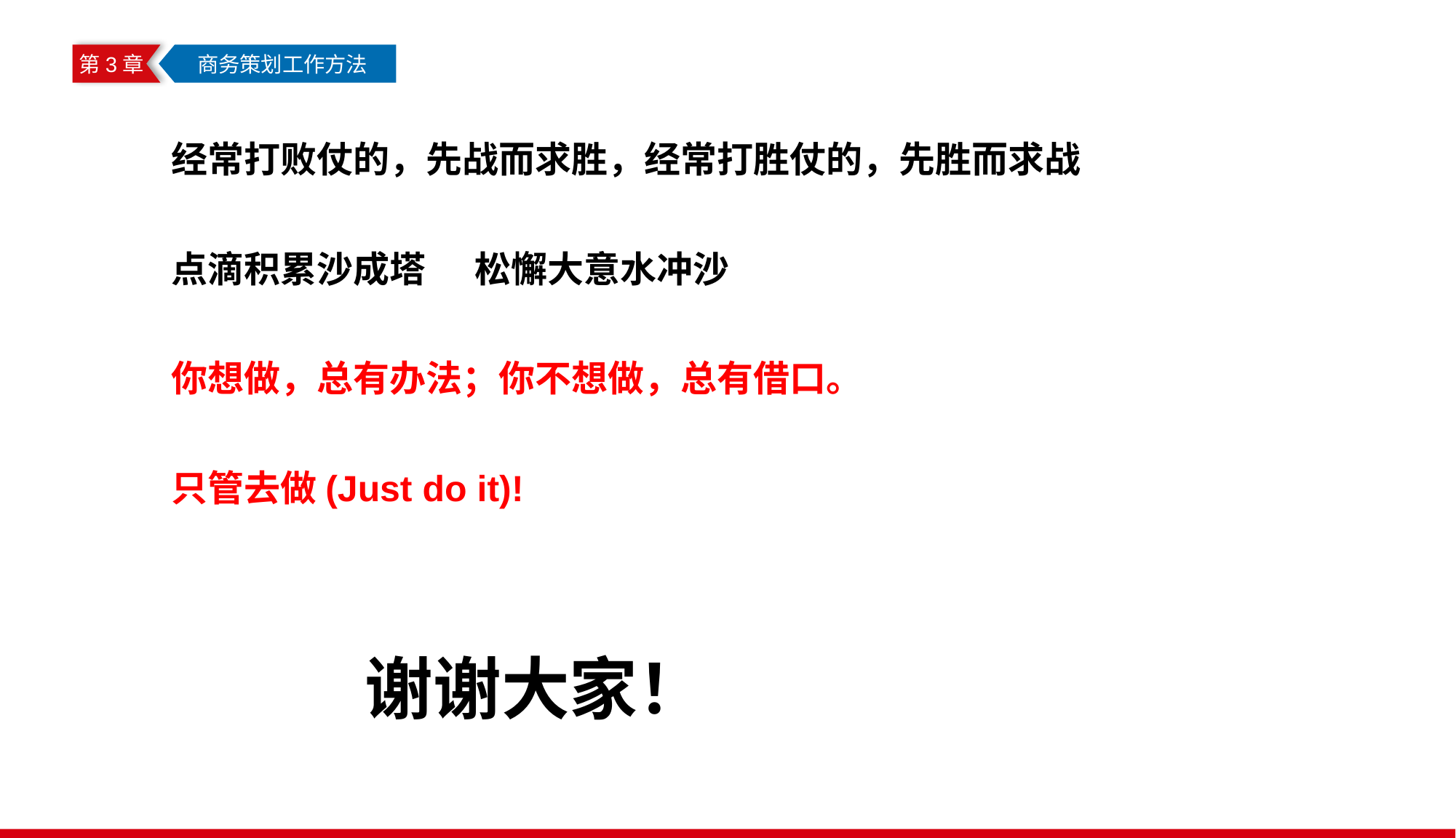

第3章
    商务策划工作方法
经常打败仗的，先战而求胜，经常打胜仗的，先胜而求战
点滴积累沙成塔      松懈大意水冲沙
你想做，总有办法；你不想做，总有借口。
只管去做(Just do it)!
谢谢大家！